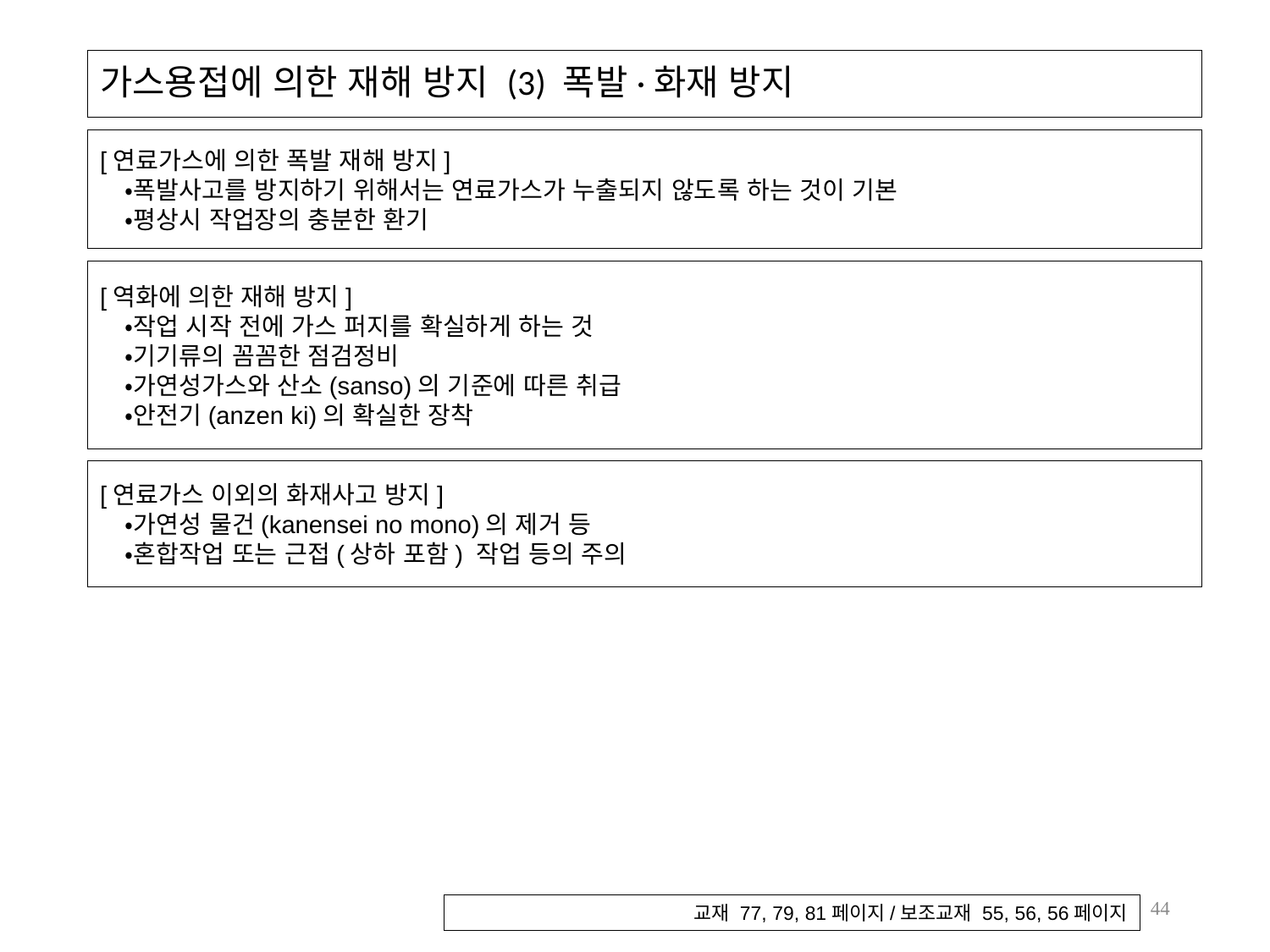

# 가스용접에 의한 재해 방지 (3) 폭발·화재 방지
[연료가스에 의한 폭발 재해 방지]
・폭발사고를 방지하기 위해서는 연료가스가 누출되지 않도록 하는 것이 기본
・평상시 작업장의 충분한 환기
[역화에 의한 재해 방지]
・작업 시작 전에 가스 퍼지를 확실하게 하는 것
・기기류의 꼼꼼한 점검정비
・가연성가스와 산소(sanso)의 기준에 따른 취급
・안전기(anzen ki)의 확실한 장착
[연료가스 이외의 화재사고 방지]
・가연성 물건(kanensei no mono)의 제거 등
・혼합작업 또는 근접(상하 포함) 작업 등의 주의
44
교재 77, 79, 81페이지/보조교재 55, 56, 56페이지